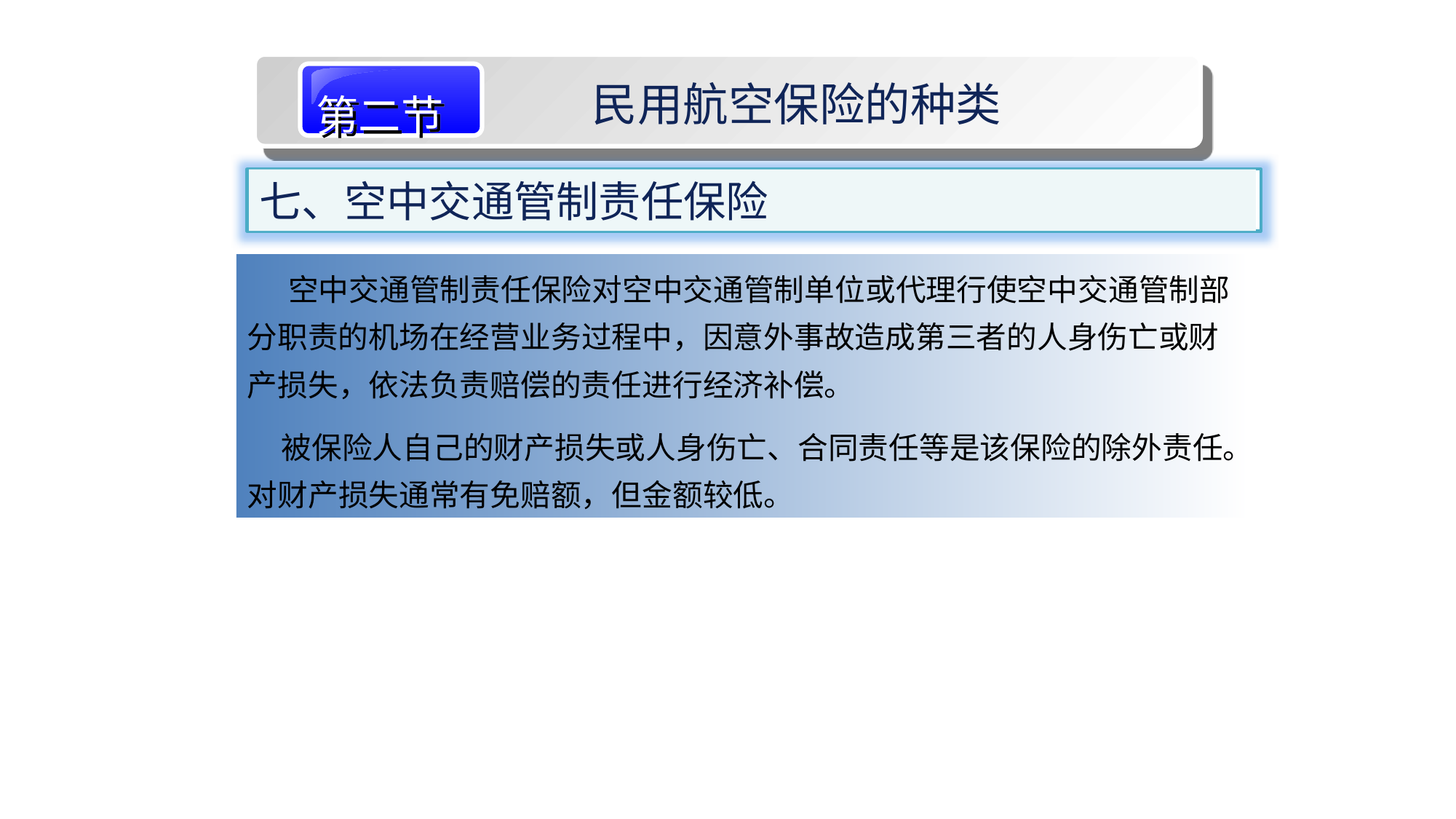

第二节
民用航空保险的种类

七、空中交通管制责任保险
     空中交通管制责任保险对空中交通管制单位或代理行使空中交通管制部分职责的机场在经营业务过程中，因意外事故造成第三者的人身伤亡或财产损失，依法负责赔偿的责任进行经济补偿。
    被保险人自己的财产损失或人身伤亡、合同责任等是该保险的除外责任。对财产损失通常有免赔额，但金额较低。
22